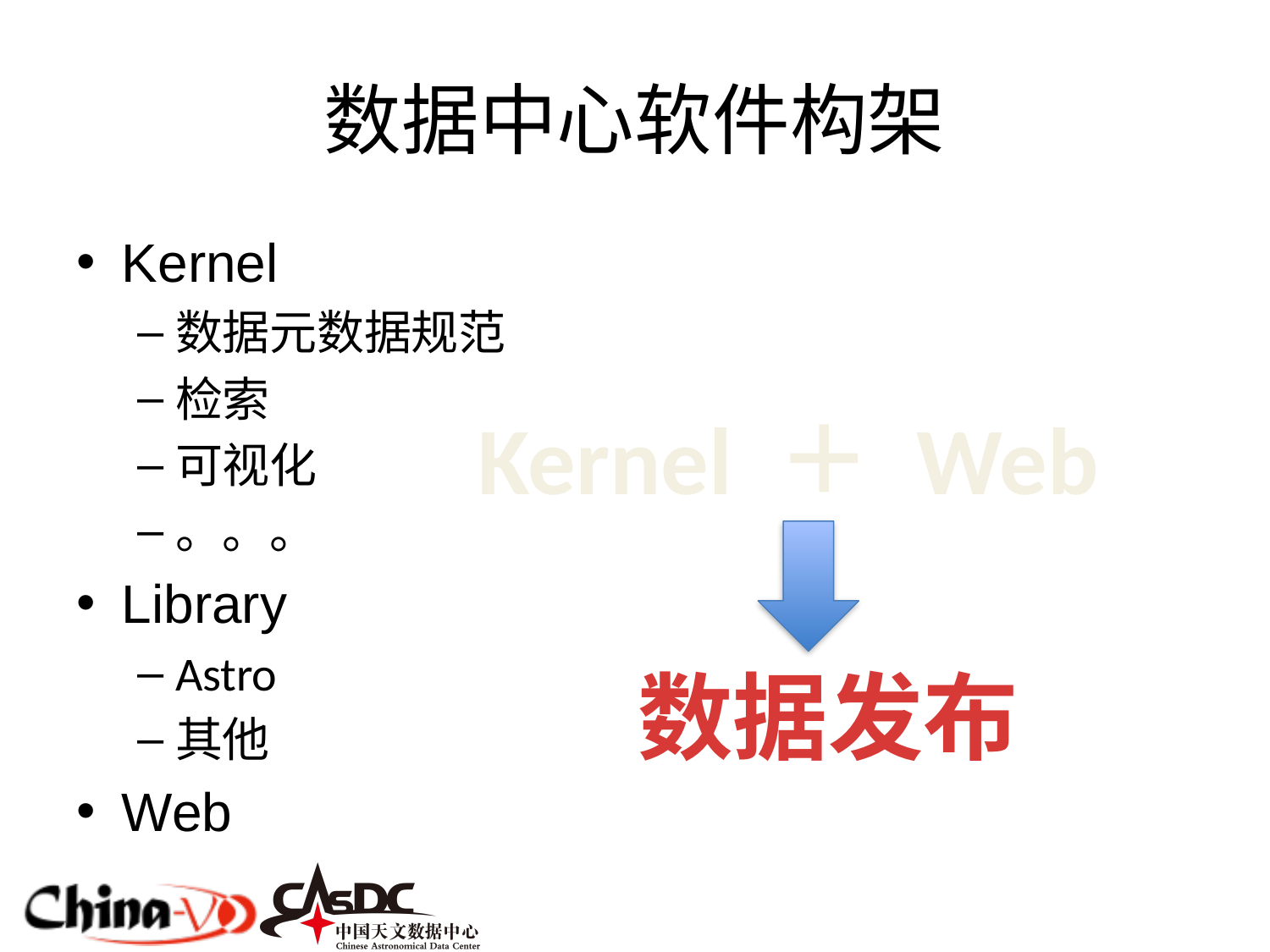

# 数据中心软件构架
Kernel
数据元数据规范
检索
可视化
。。。
Library
Astro
其他
Web

Kernel ＋ Web

数据发布